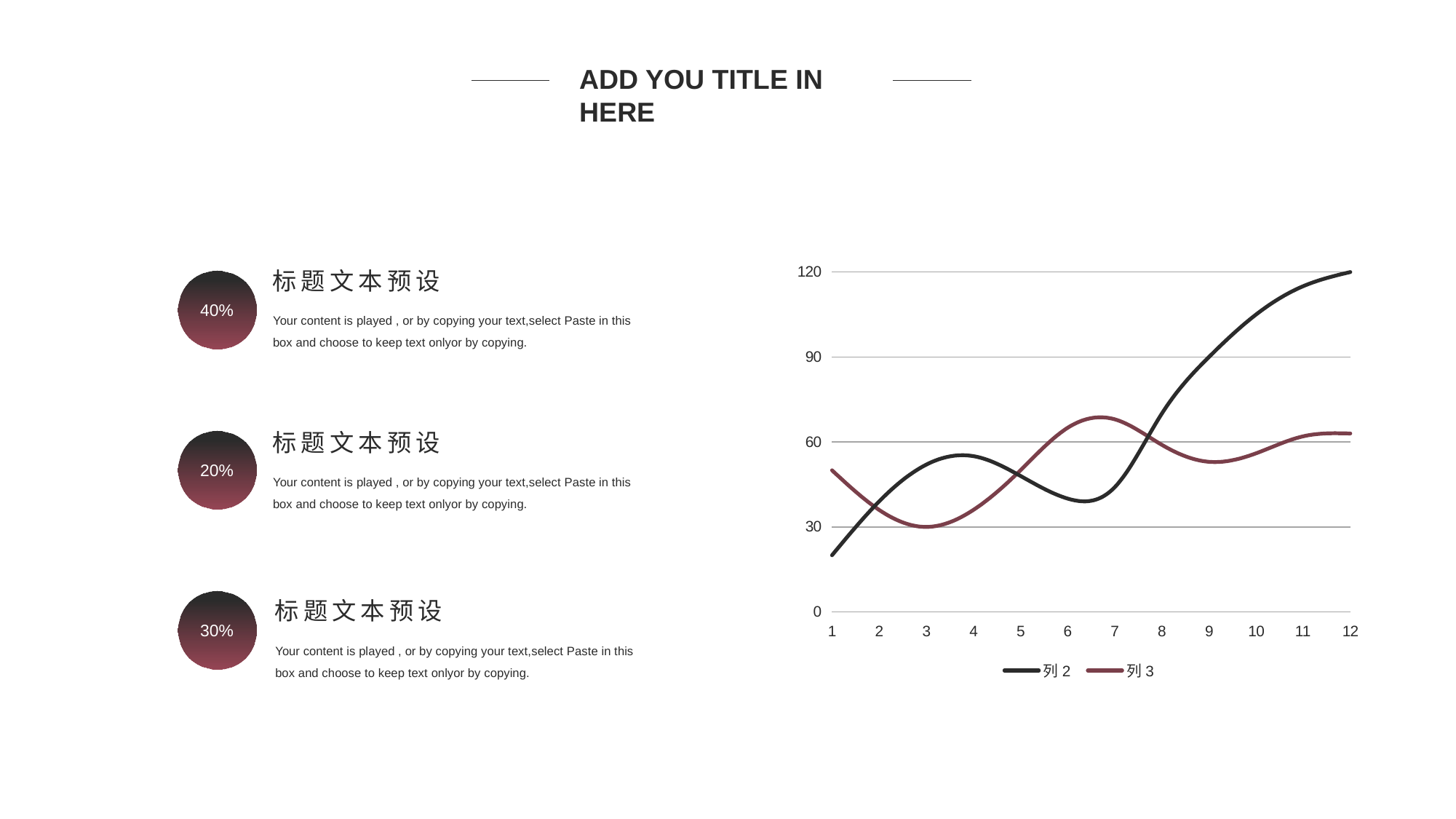

ADD YOU TITLE IN HERE
标题文本预设

### Chart

| Category | 列2 | 列3 |
|---|---|---|
40%
Your content is played , or by copying your text,select Paste in this box and choose to keep text onlyor by copying.
标题文本预设
20%
Your content is played , or by copying your text,select Paste in this box and choose to keep text onlyor by copying.
标题文本预设
30%
Your content is played , or by copying your text,select Paste in this box and choose to keep text onlyor by copying.